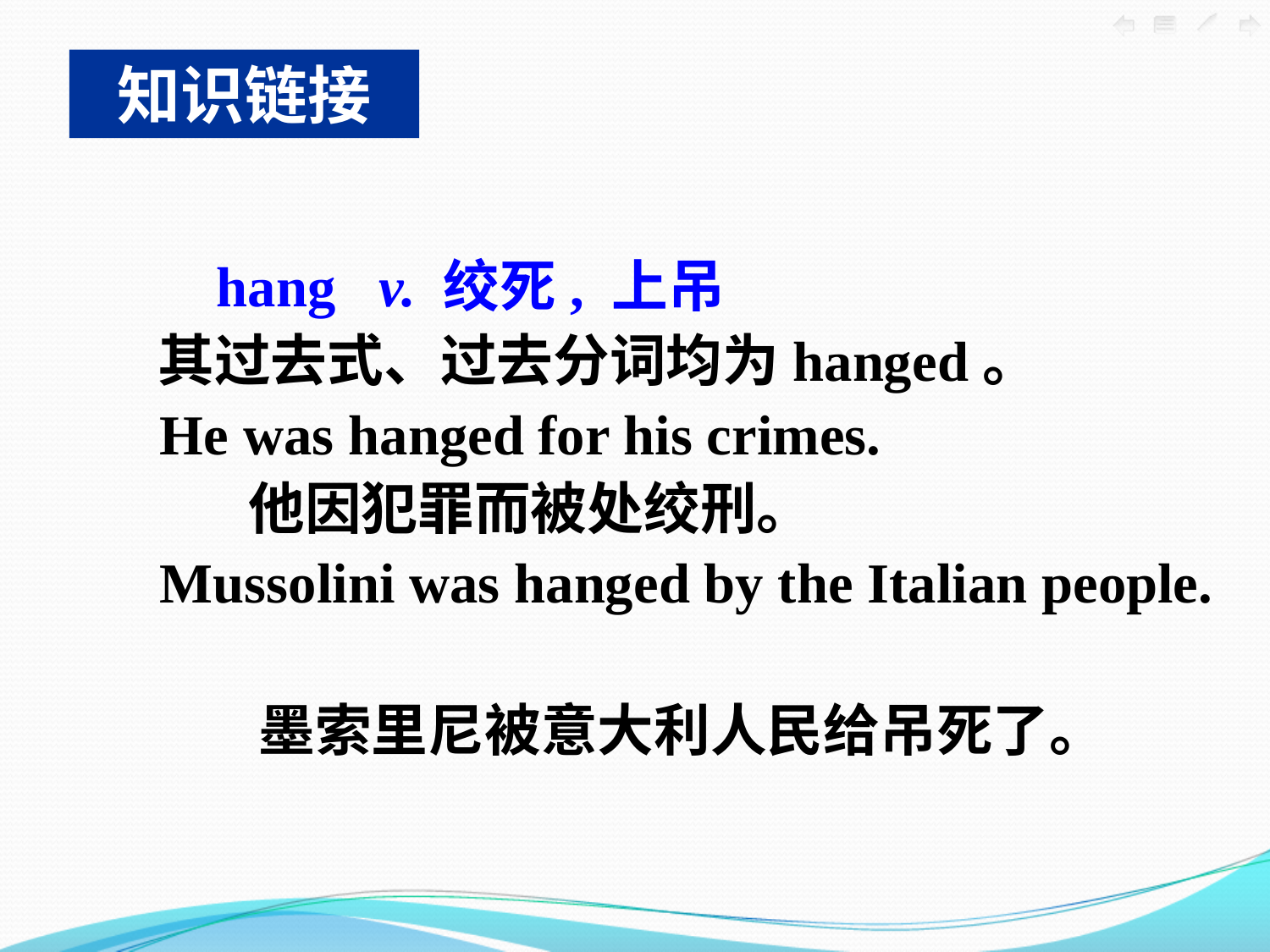

知识链接
      hang   v. 绞死, 上吊
 其过去式、过去分词均为hanged。
  He was hanged for his crimes.
        他因犯罪而被处绞刑。
  Mussolini was hanged by the Italian people.   
        墨索里尼被意大利人民给吊死了。